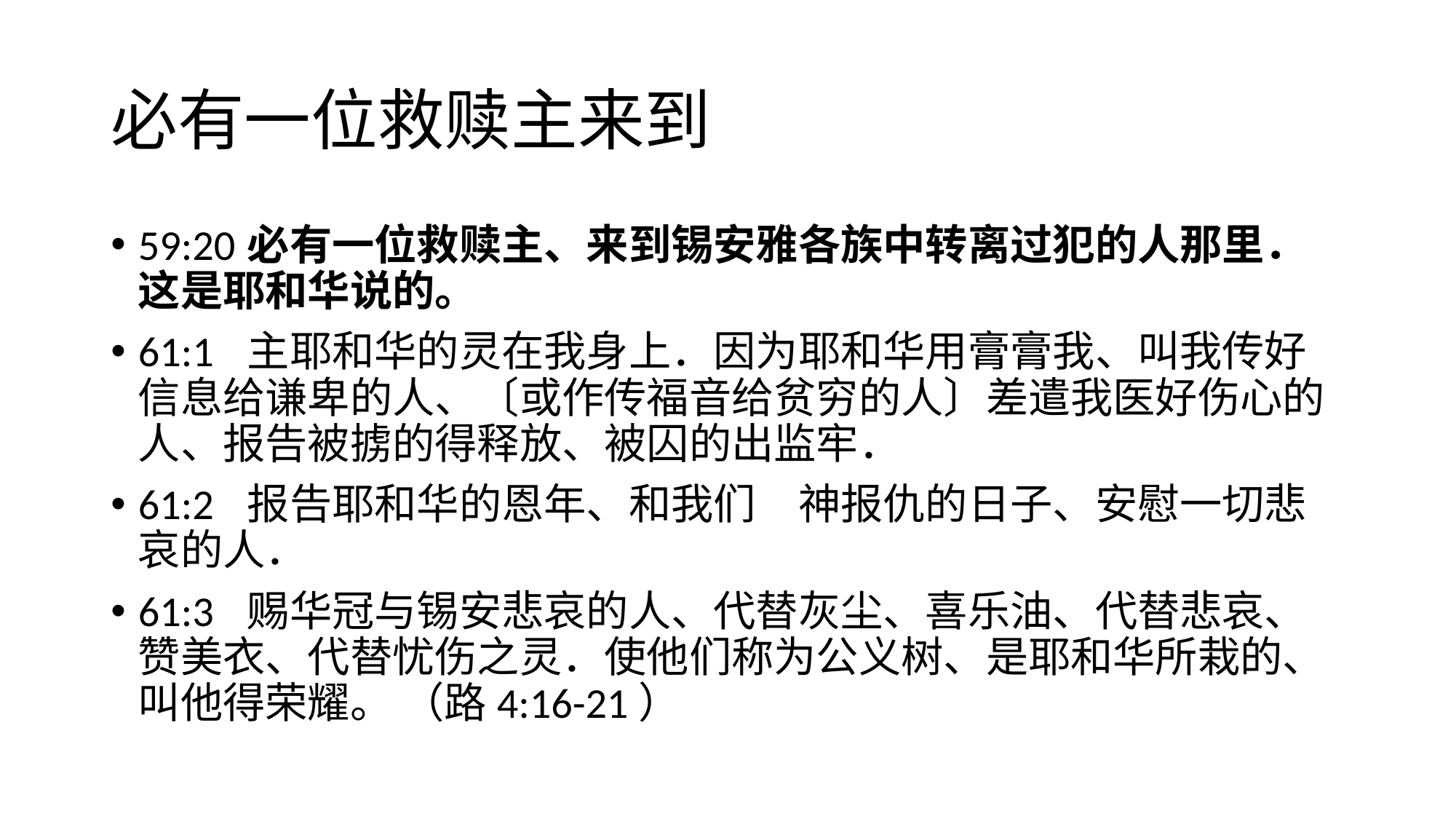

# 必有一位救赎主来到
59:20	必有一位救赎主、来到锡安雅各族中转离过犯的人那里．这是耶和华说的。
61:1	主耶和华的灵在我身上．因为耶和华用膏膏我、叫我传好信息给谦卑的人、〔或作传福音给贫穷的人〕差遣我医好伤心的人、报告被掳的得释放、被囚的出监牢．
61:2	报告耶和华的恩年、和我们　神报仇的日子、安慰一切悲哀的人．
61:3	赐华冠与锡安悲哀的人、代替灰尘、喜乐油、代替悲哀、赞美衣、代替忧伤之灵．使他们称为公义树、是耶和华所栽的、叫他得荣耀。 （路4:16-21）